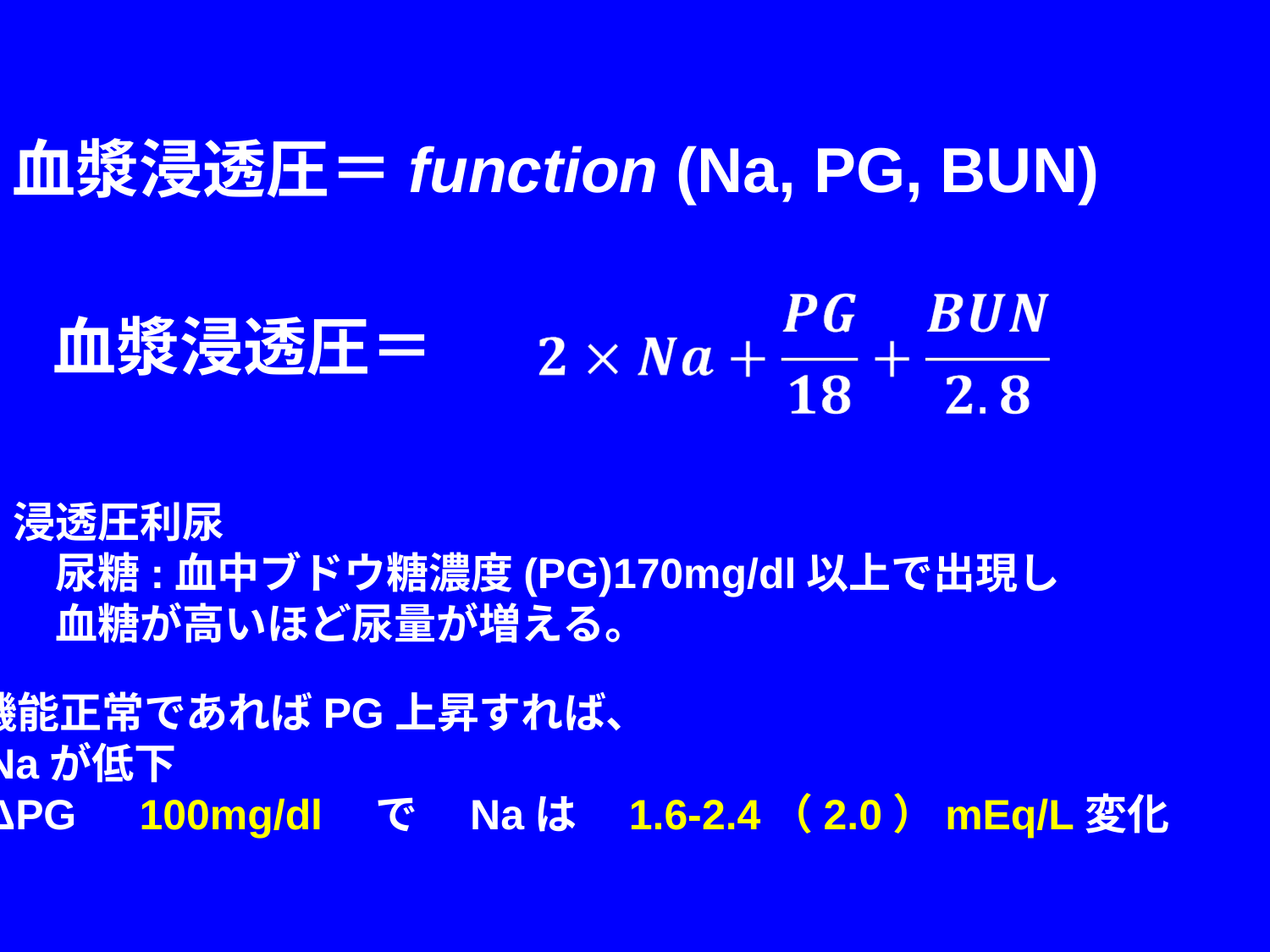

血漿浸透圧＝function (Na, PG, BUN)

血漿浸透圧＝
浸透圧利尿
　尿糖:血中ブドウ糖濃度(PG)170mg/dl以上で出現し
　血糖が高いほど尿量が増える。
腎機能正常であればPG上昇すれば、
　Naが低下
　ΔPG　100mg/dl　で　Naは　1.6-2.4（2.0）mEq/L変化